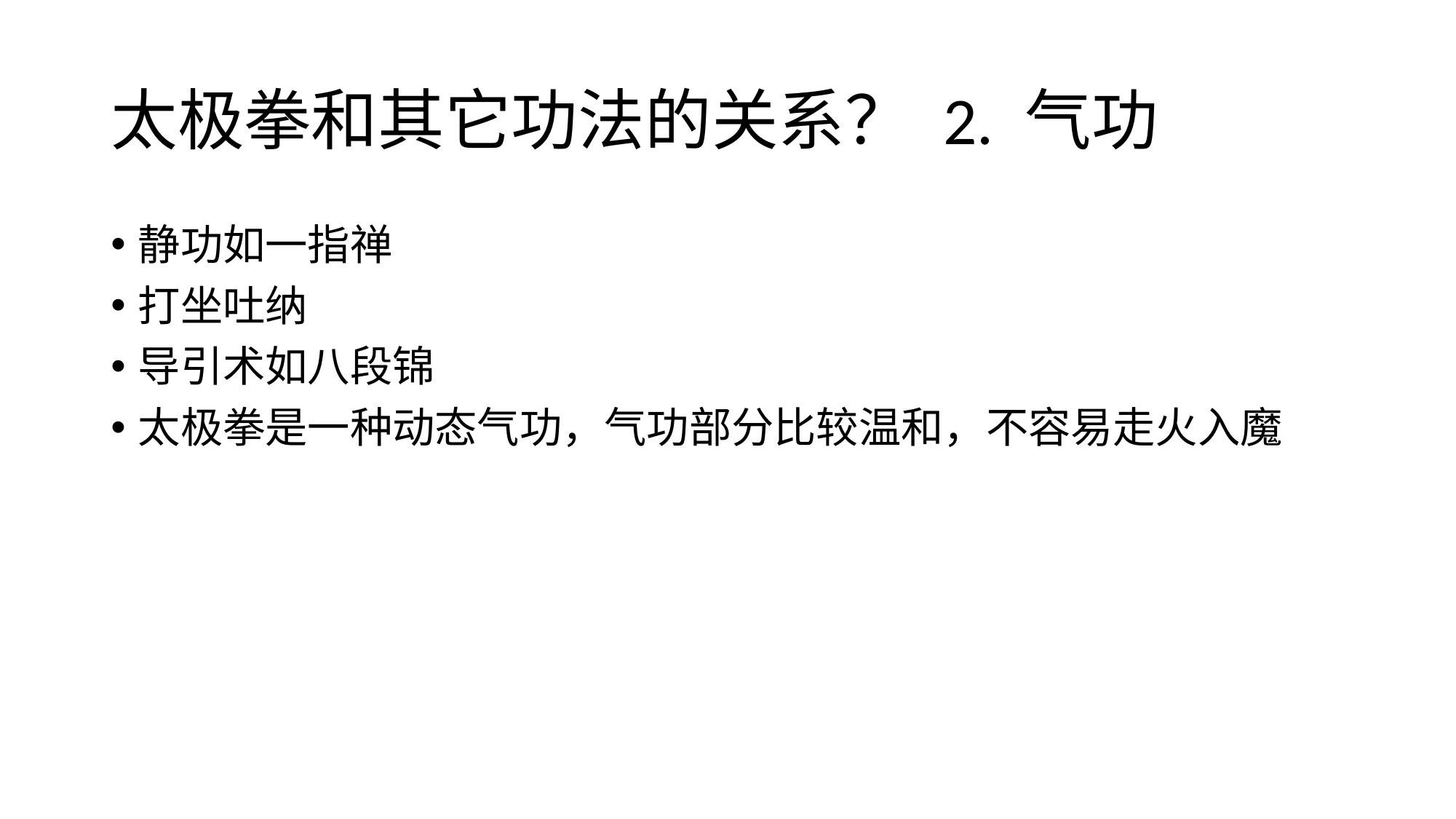

# 太极拳和其它功法的关系？ 2. 气功
静功如一指禅
打坐吐纳
导引术如八段锦
太极拳是一种动态气功，气功部分比较温和，不容易走火入魔